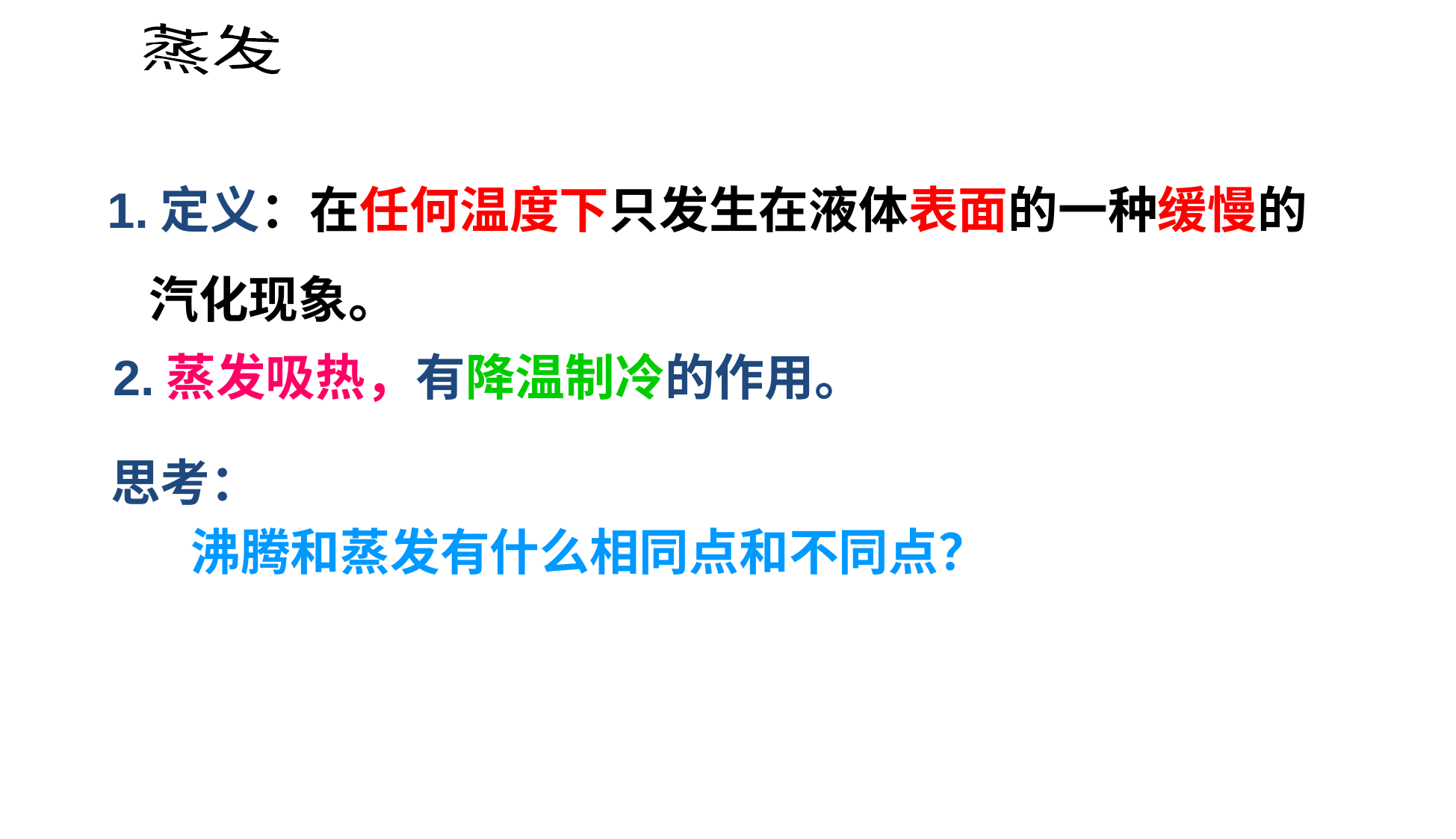

蒸发
1.定义：在任何温度下只发生在液体表面的一种缓慢的汽化现象。

2.蒸发吸热，有降温制冷的作用。

思考：
      沸腾和蒸发有什么相同点和不同点？